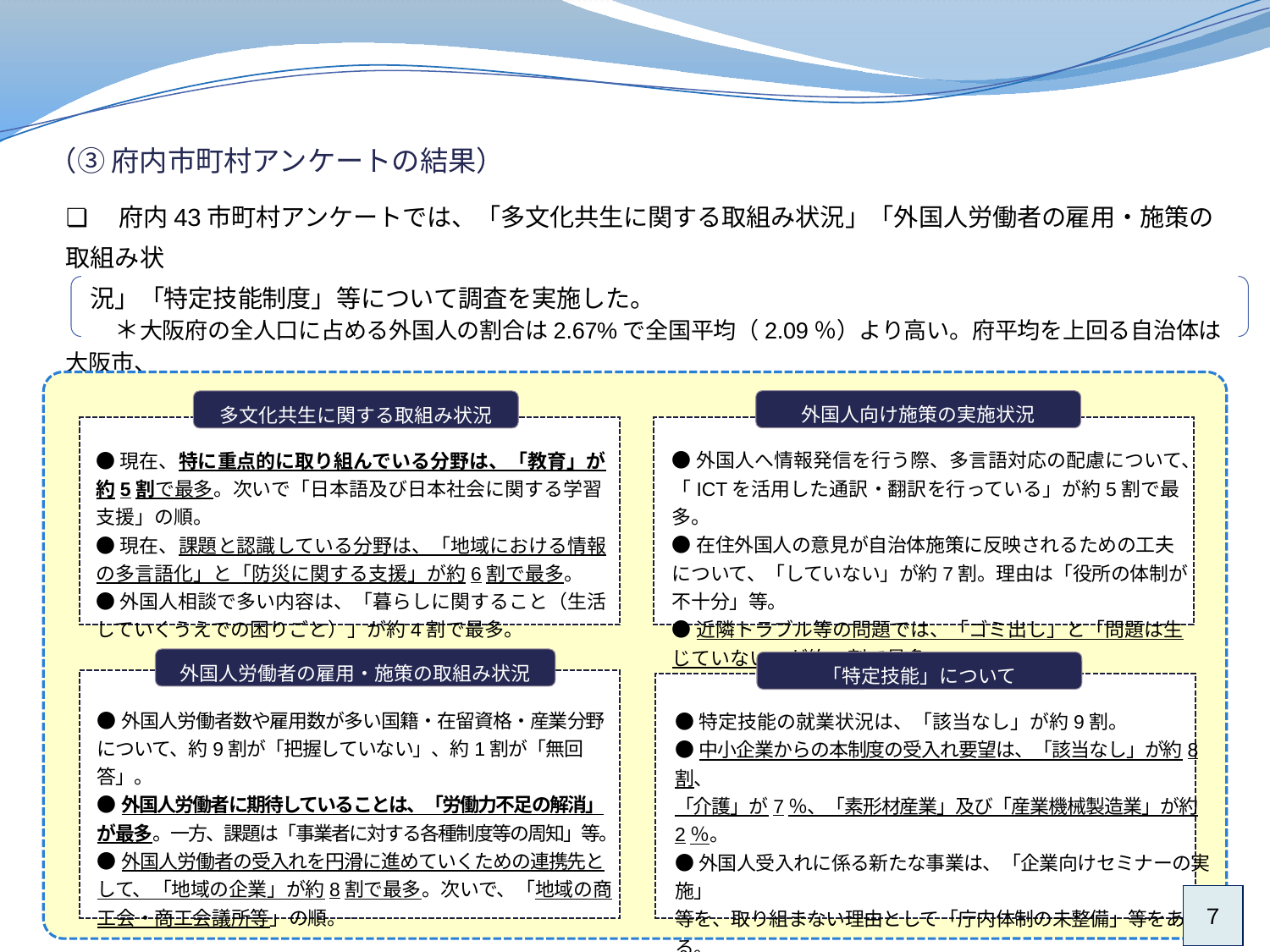

（③ 府内市町村アンケートの結果）
❏　府内43市町村アンケートでは、「多文化共生に関する取組み状況」「外国人労働者の雇用・施策の取組み状
　況」「特定技能制度」等について調査を実施した。
　　＊大阪府の全人口に占める外国人の割合は2.67%で全国平均（2.09％）より高い。府平均を上回る自治体は大阪市、
　　　　東大阪市、忠岡町、八尾市の4市。なお、大阪市では13万人を超える外国人が在住し割合は5.06%となっている。

外国人向け施策の実施状況
多文化共生に関する取組み状況

●現在、特に重点的に取り組んでいる分野は、「教育」が約5割で最多。次いで「日本語及び日本社会に関する学習支援」の順。
●現在、課題と認識している分野は、「地域における情報の多言語化」と「防災に関する支援」が約6割で最多。
●外国人相談で多い内容は、「暮らしに関すること（生活していくうえでの困りごと）」が約4割で最多。

●外国人へ情報発信を行う際、多言語対応の配慮について、「ICTを活用した通訳・翻訳を行っている」が約5割で最多。
●在住外国人の意見が自治体施策に反映されるための工夫について、「していない」が約7割。理由は「役所の体制が不十分」等。
●近隣トラブル等の問題では、「ゴミ出し」と「問題は生じていない」が約3割で最多。
外国人労働者の雇用・施策の取組み状況

●外国人労働者数や雇用数が多い国籍・在留資格・産業分野について、約9割が「把握していない」、約1割が「無回答」。
●外国人労働者に期待していることは、「労働力不足の解消」が最多。一方、課題は「事業者に対する各種制度等の周知」等。
●外国人労働者の受入れを円滑に進めていくための連携先として、「地域の企業」が約8割で最多。次いで、「地域の商工会・商工会議所等」の順。
「特定技能」について

●特定技能の就業状況は、「該当なし」が約9割。
●中小企業からの本制度の受入れ要望は、「該当なし」が約8割、
「介護」が7％、「素形材産業」及び「産業機械製造業」が約2％。
●外国人受入れに係る新たな事業は、「企業向けセミナーの実施」
等を、取り組まない理由として「庁内体制の未整備」等をあげる。
●本制度への期待として「人手不足解消」をあげる一方、課題として、「企業は就労期間に期限のない人材を求めている」等の回答あり。
７